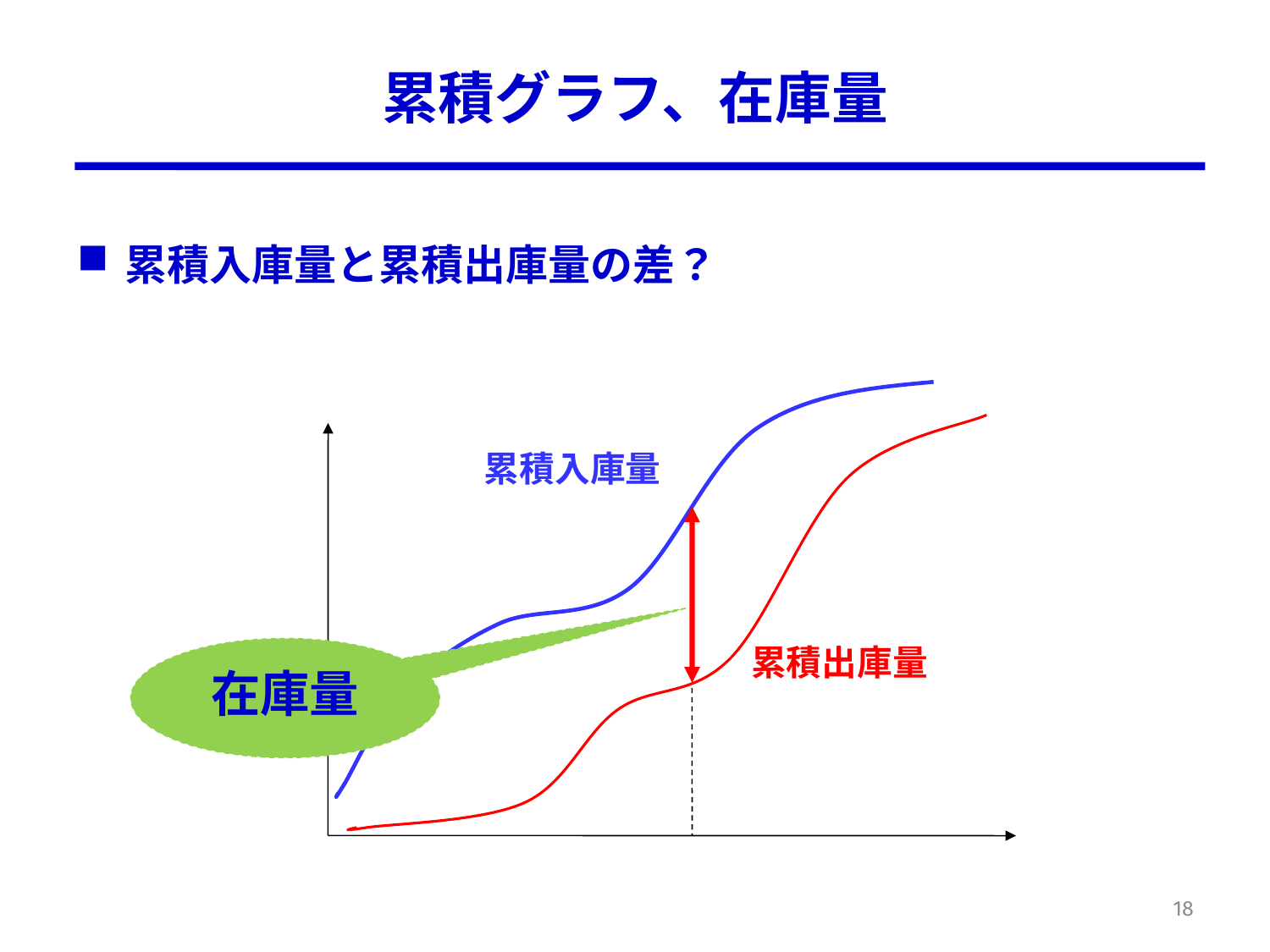

# 累積グラフ、在庫量
累積入庫量と累積出庫量の差？

累積入庫量

累積出庫量
在庫量

18